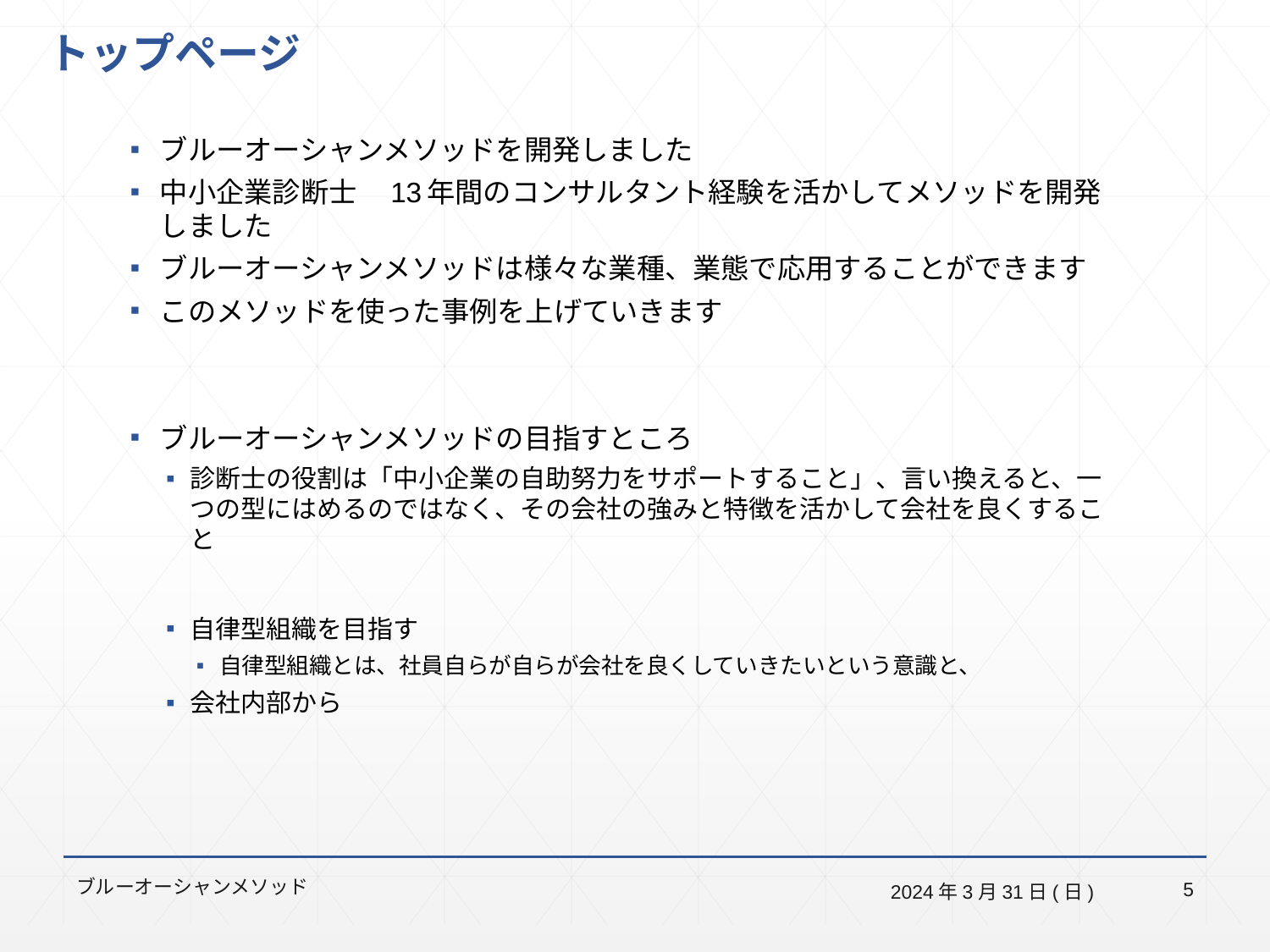

# トップページ
ブルーオーシャンメソッドを開発しました
中小企業診断士　13年間のコンサルタント経験を活かしてメソッドを開発しました
ブルーオーシャンメソッドは様々な業種、業態で応用することができます
このメソッドを使った事例を上げていきます

ブルーオーシャンメソッドの目指すところ
診断士の役割は「中小企業の自助努力をサポートすること」、言い換えると、一つの型にはめるのではなく、その会社の強みと特徴を活かして会社を良くすること

自律型組織を目指す
自律型組織とは、社員自らが自らが会社を良くしていきたいという意識と、
会社内部から

2024年3月31日(日)
ブルーオーシャンメソッド
5